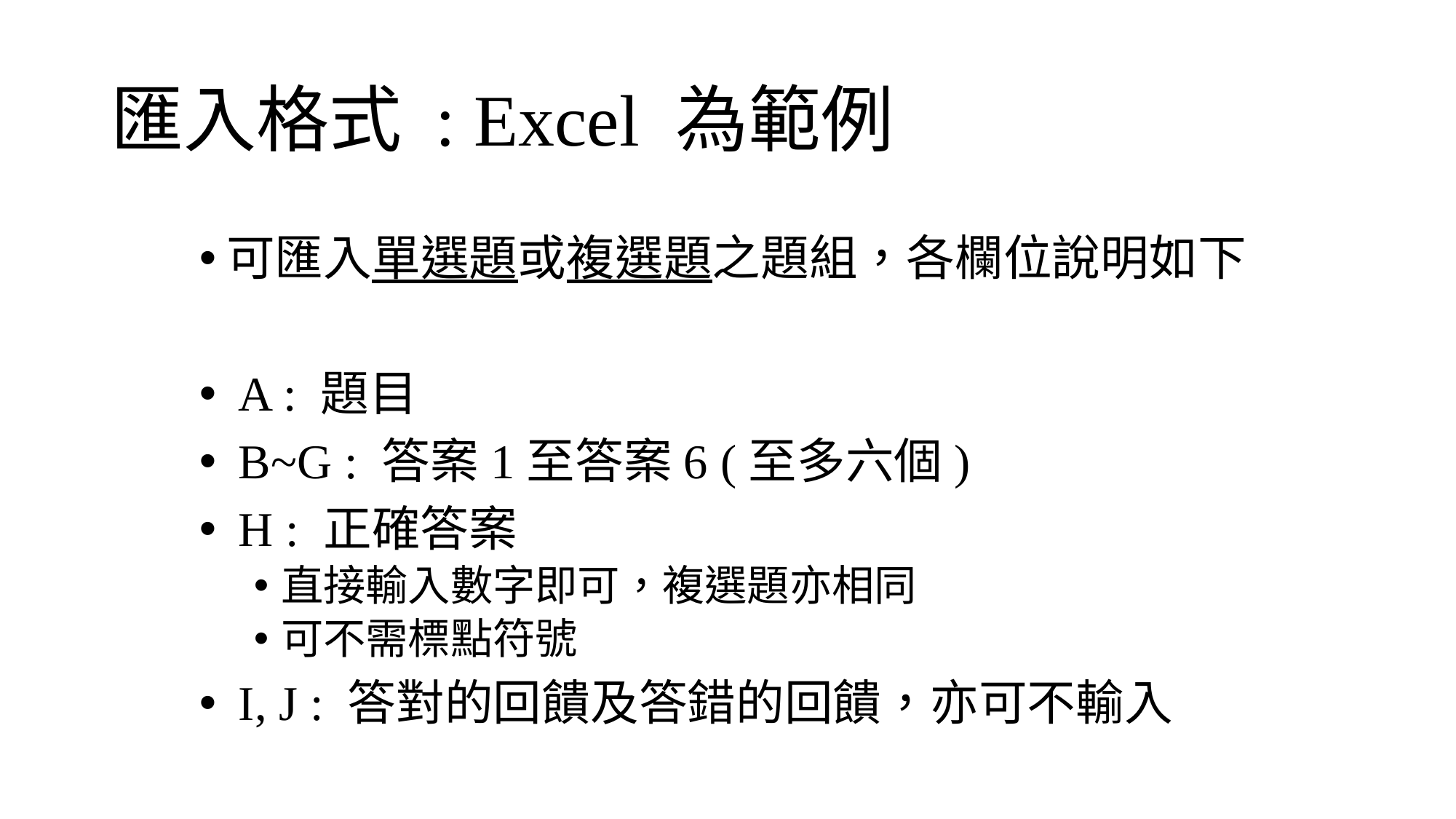

# 匯入格式 : Excel 為範例
可匯入單選題或複選題之題組，各欄位說明如下

 A : 題目
 B~G : 答案1至答案6 (至多六個)
 H : 正確答案
直接輸入數字即可，複選題亦相同
可不需標點符號
 I, J : 答對的回饋及答錯的回饋，亦可不輸入